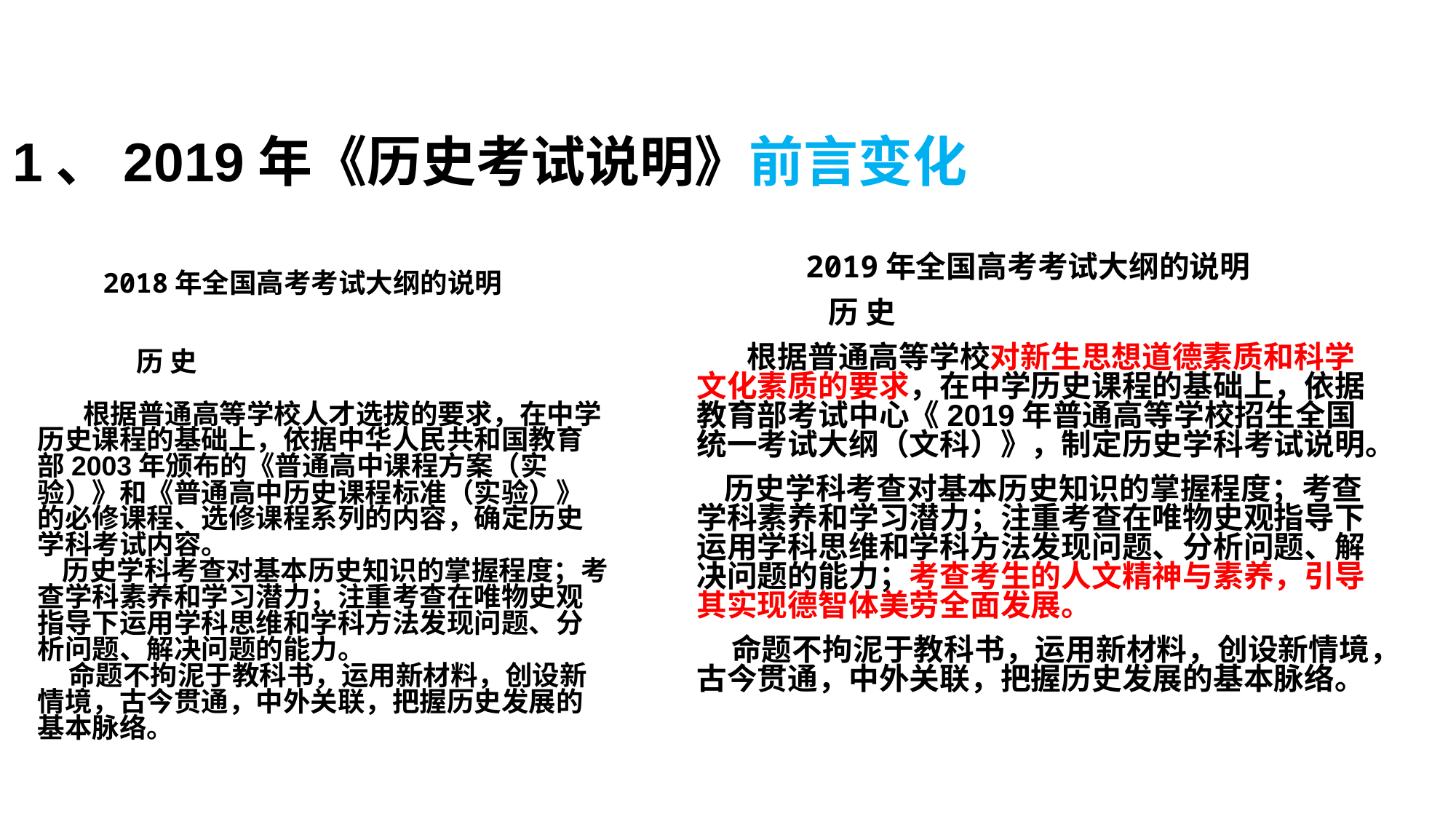

1、2019年《历史考试说明》前言变化
     2019年全国高考考试大纲的说明
                  历 史
　   根据普通高等学校对新生思想道德素质和科学文化素质的要求，在中学历史课程的基础上，依据教育部考试中心《2019年普通高等学校招生全国统一考试大纲（文科）》，制定历史学科考试说明。
   历史学科考查对基本历史知识的掌握程度；考查学科素养和学习潜力；注重考查在唯物史观指导下运用学科思维和学科方法发现问题、分析问题、解决问题的能力；考查考生的人文精神与素养，引导其实现德智体美劳全面发展。
    命题不拘泥于教科书，运用新材料，创设新情境，古今贯通，中外关联，把握历史发展的基本脉络。

    2018年全国高考考试大纲的说明

               历 史

　   根据普通高等学校人才选拔的要求，在中学历史课程的基础上，依据中华人民共和国教育部2003年颁布的《普通高中课程方案（实验）》和《普通高中历史课程标准（实验）》的必修课程、选修课程系列的内容，确定历史学科考试内容。
   历史学科考查对基本历史知识的掌握程度；考查学科素养和学习潜力；注重考查在唯物史观指导下运用学科思维和学科方法发现问题、分析问题、解决问题的能力。
    命题不拘泥于教科书，运用新材料，创设新情境，古今贯通，中外关联，把握历史发展的基本脉络。